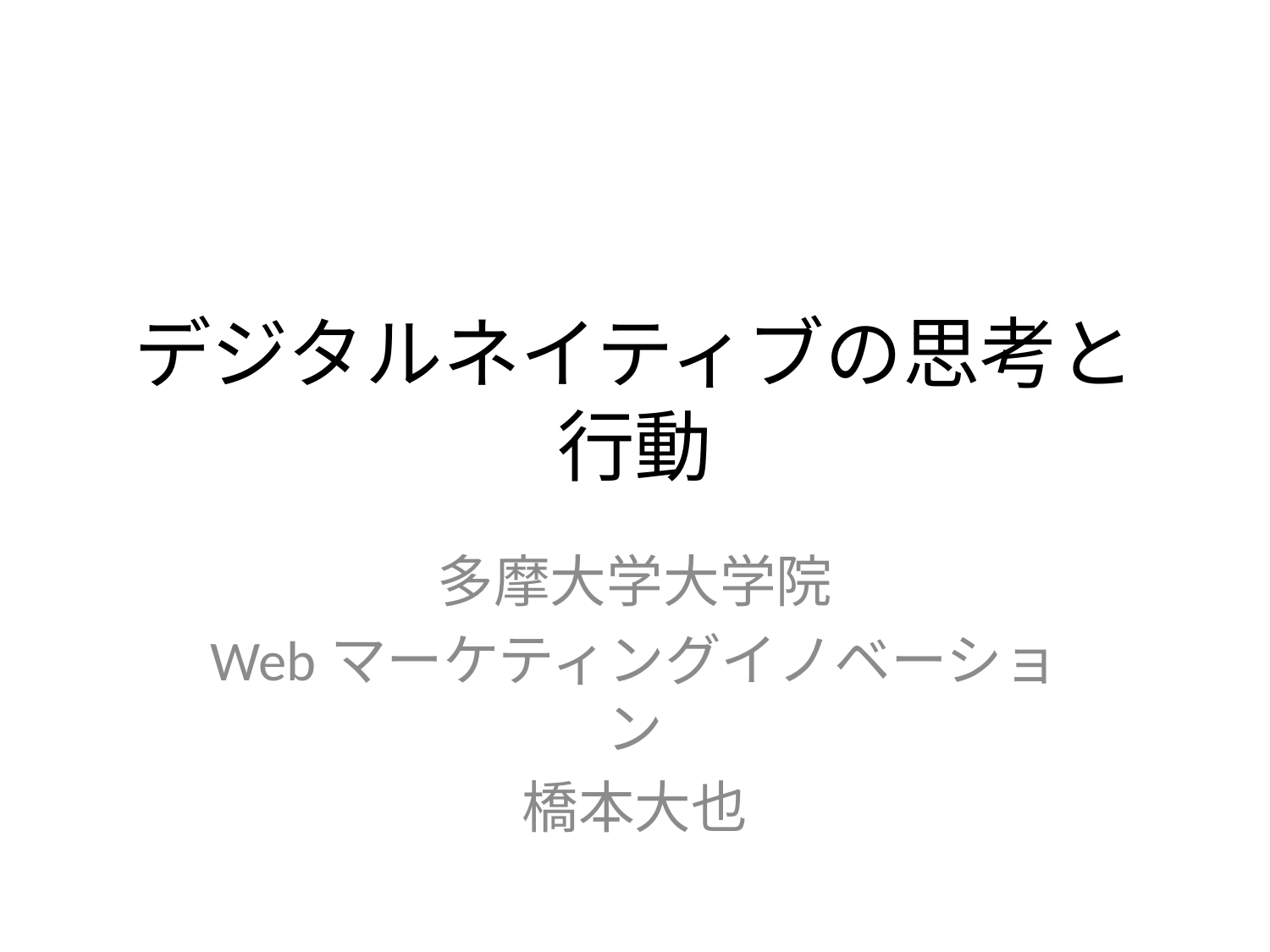

# デジタルネイティブの思考と行動
多摩大学大学院
Webマーケティングイノベーション
橋本大也